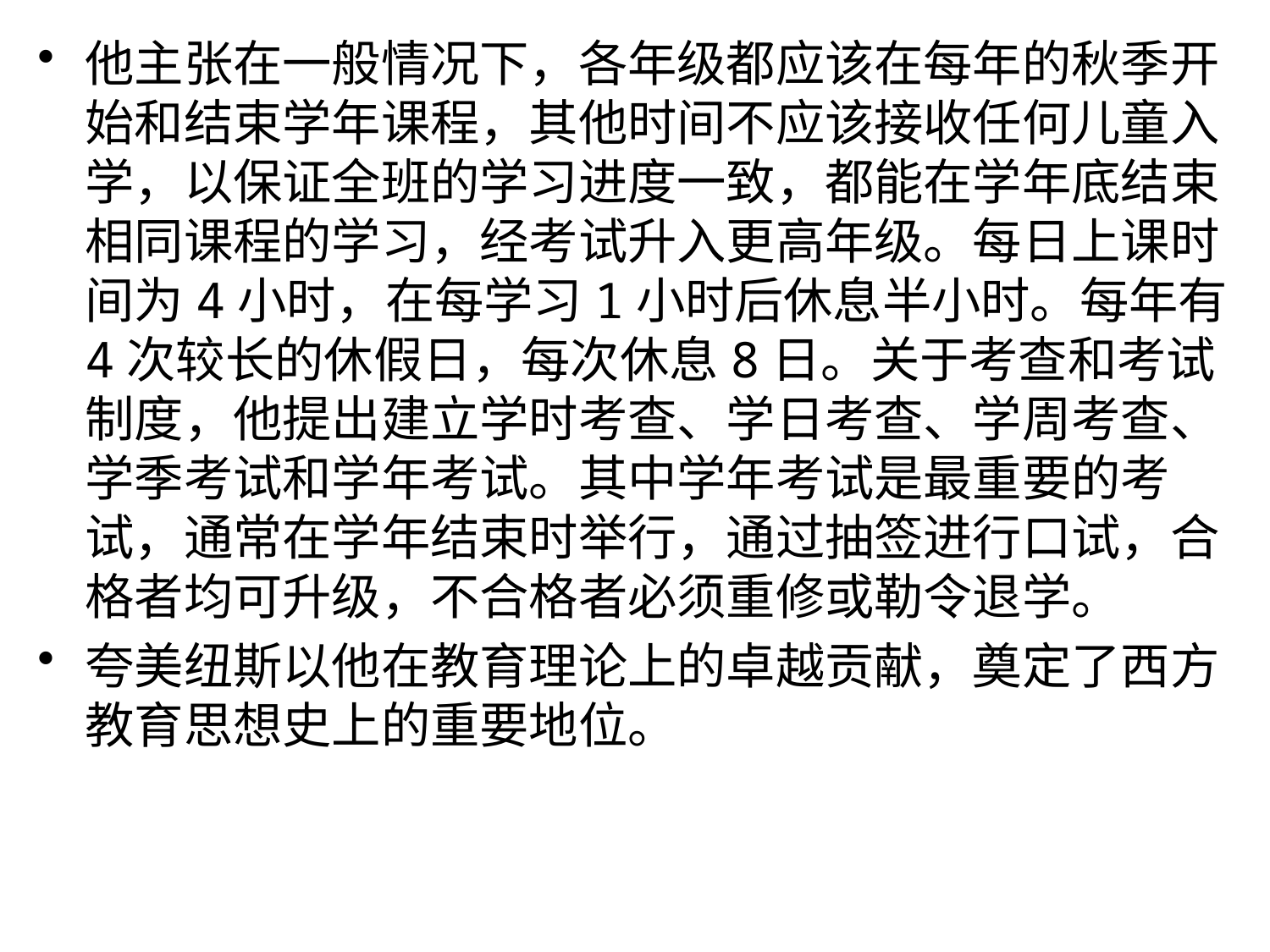

他主张在一般情况下，各年级都应该在每年的秋季开始和结束学年课程，其他时间不应该接收任何儿童入学，以保证全班的学习进度一致，都能在学年底结束相同课程的学习，经考试升入更高年级。每日上课时间为4小时，在每学习1小时后休息半小时。每年有4次较长的休假日，每次休息8日。关于考查和考试制度，他提出建立学时考查、学日考查、学周考查、学季考试和学年考试。其中学年考试是最重要的考试，通常在学年结束时举行，通过抽签进行口试，合格者均可升级，不合格者必须重修或勒令退学。
夸美纽斯以他在教育理论上的卓越贡献，奠定了西方教育思想史上的重要地位。
#